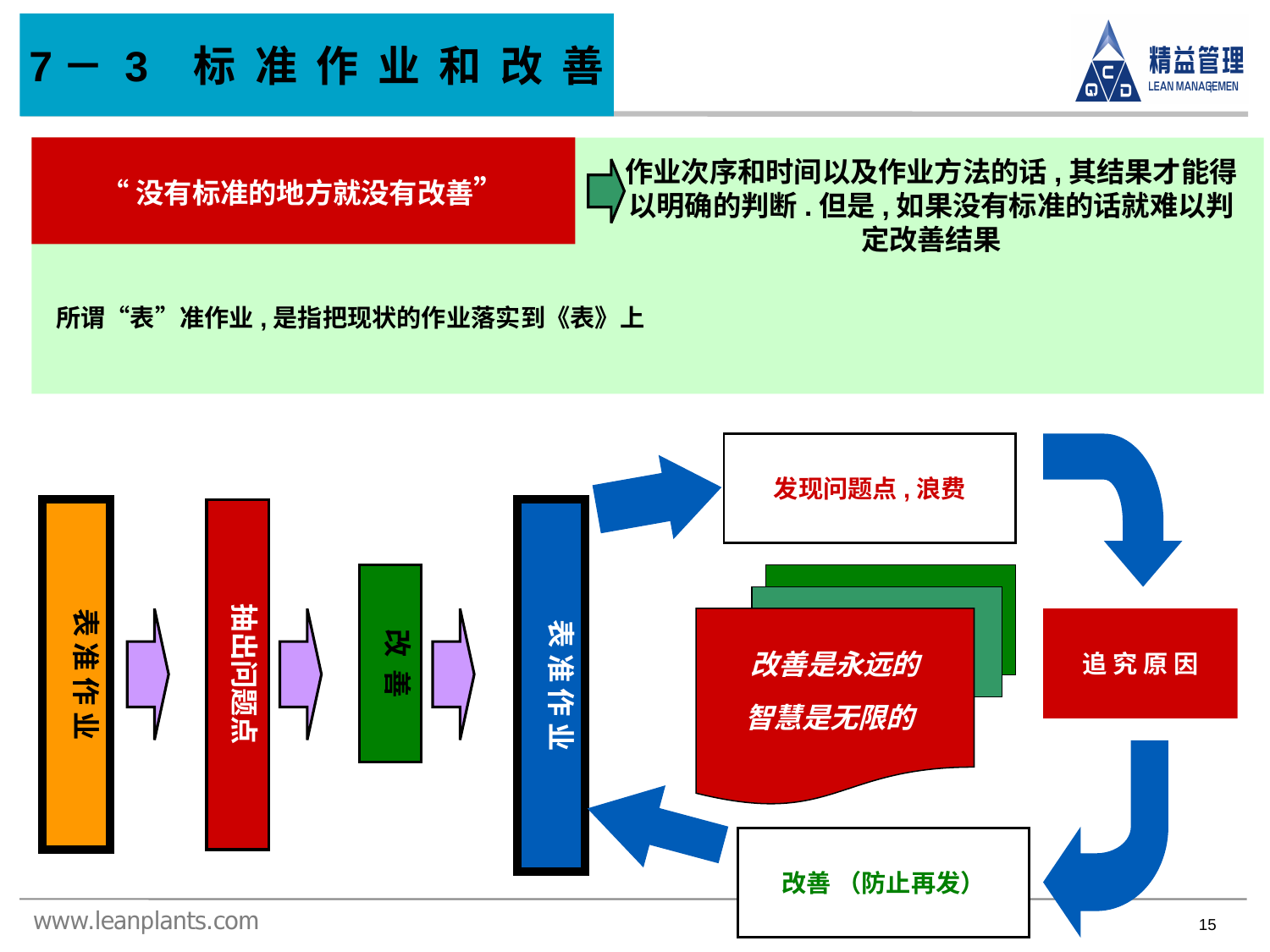

7－ 3   标  准  作  业  和  改  善
#

“没有标准的地方就没有改善”
作业次序和时间以及作业方法的话,其结果才能得以明确的判断.但是,如果没有标准的话就难以判定改善结果

所谓“表”准作业,是指把现状的作业落实到《表》上
发现问题点,浪费

表 准 作 业
抽出问题点
表 准 作 业
改  善

改善是永远的

追 究 原 因
智慧是无限的

改善 （防止再发）